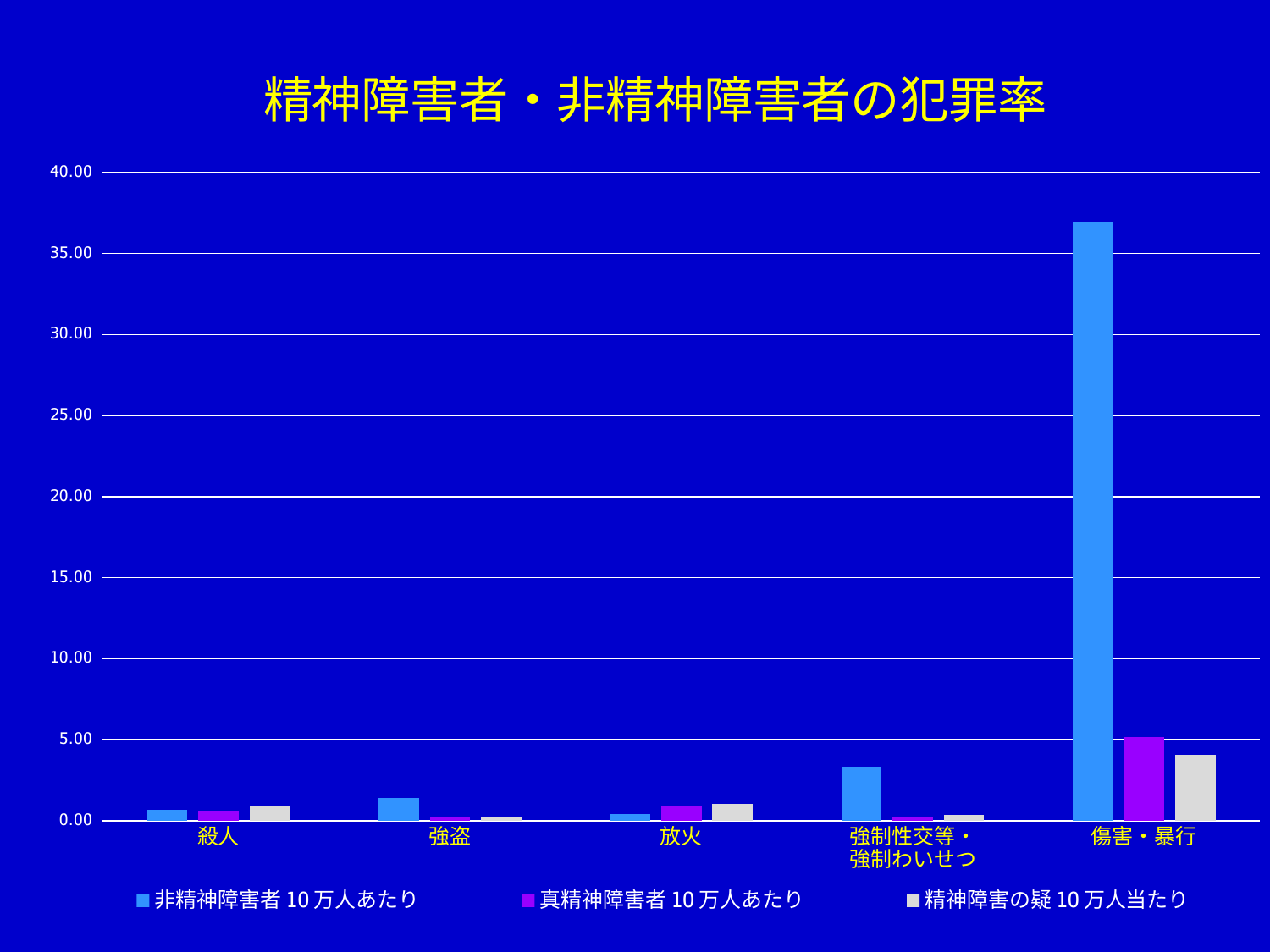

### Chart: 精神障害者・非精神障害者の犯罪率

| Category | 非精神障害者10万人あたり | 真精神障害者10万人あたり | 精神障害の疑10万人当たり |
|---|---|---|---|
| 殺人 | 0.6976942783945346 | 0.6026058631921825 | 0.9090909090909092 |
| 強盗 | 1.3979504696840308 | 0.1791530944625407 | 0.2272727272727273 |
| 放火 | 0.42356959863364646 | 0.9446254071661238 | 1.0606060606060606 |
| 強制性交等・
強制わいせつ | 3.3441502988898377 | 0.19543973941368079 | 0.34090909090909094 |
| 傷害・暴行 | 36.96242527754056 | 5.179153094462541 | 4.090909090909091 |